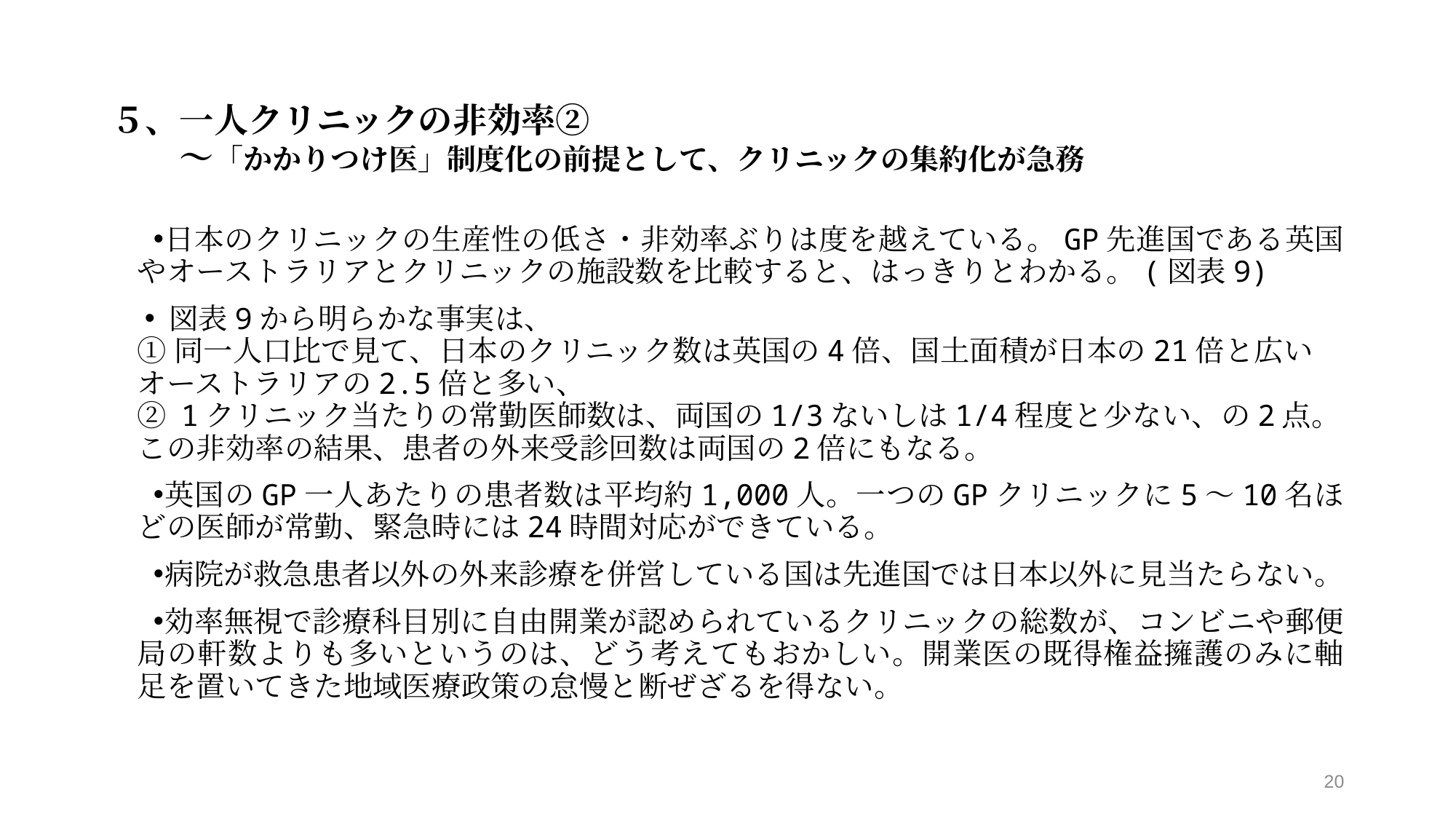

# ５、一人クリニックの非効率② 　　～「かかりつけ医」制度化の前提として、クリニックの集約化が急務
日本のクリニックの生産性の低さ・非効率ぶりは度を越えている。GP先進国である英国やオーストラリアとクリニックの施設数を比較すると、はっきりとわかる。(図表9)
 図表9から明らかな事実は、
① 同一人口比で見て、日本のクリニック数は英国の4倍、国土面積が日本の21倍と広いオーストラリアの2.5倍と多い、
② 1クリニック当たりの常勤医師数は、両国の1/3ないしは1/4程度と少ない、の2点。
この非効率の結果、患者の外来受診回数は両国の2倍にもなる。
英国のGP一人あたりの患者数は平均約1,000人。一つのGPクリニックに5～10名ほどの医師が常勤、緊急時には24時間対応ができている。
病院が救急患者以外の外来診療を併営している国は先進国では日本以外に見当たらない。
効率無視で診療科目別に自由開業が認められているクリニックの総数が、コンビニや郵便局の軒数よりも多いというのは、どう考えてもおかしい。開業医の既得権益擁護のみに軸足を置いてきた地域医療政策の怠慢と断ぜざるを得ない。

20